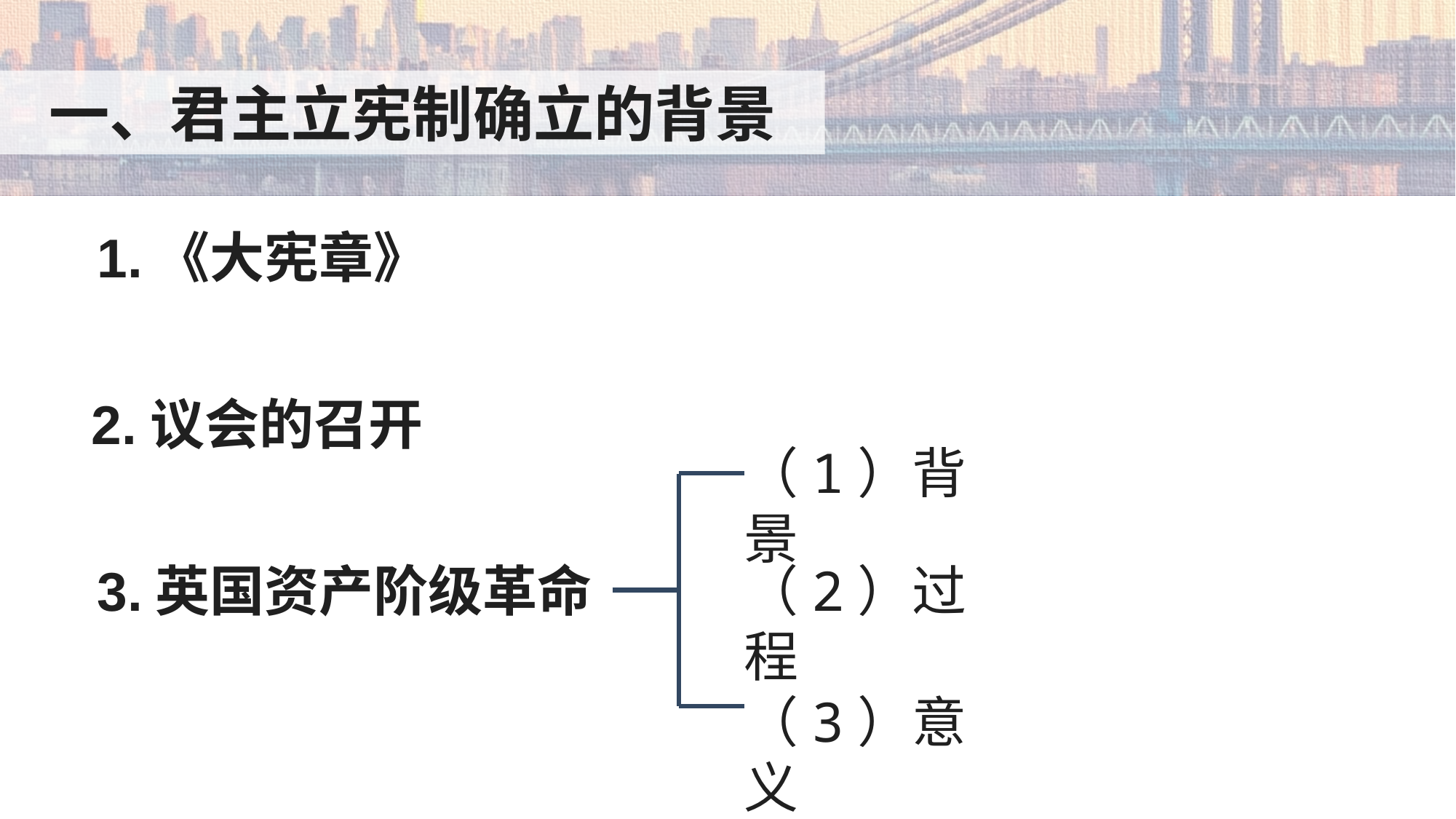

一、君主立宪制确立的背景
1.《大宪章》
2.议会的召开
（1）背景
3.英国资产阶级革命
（2）过程
（3）意义
14